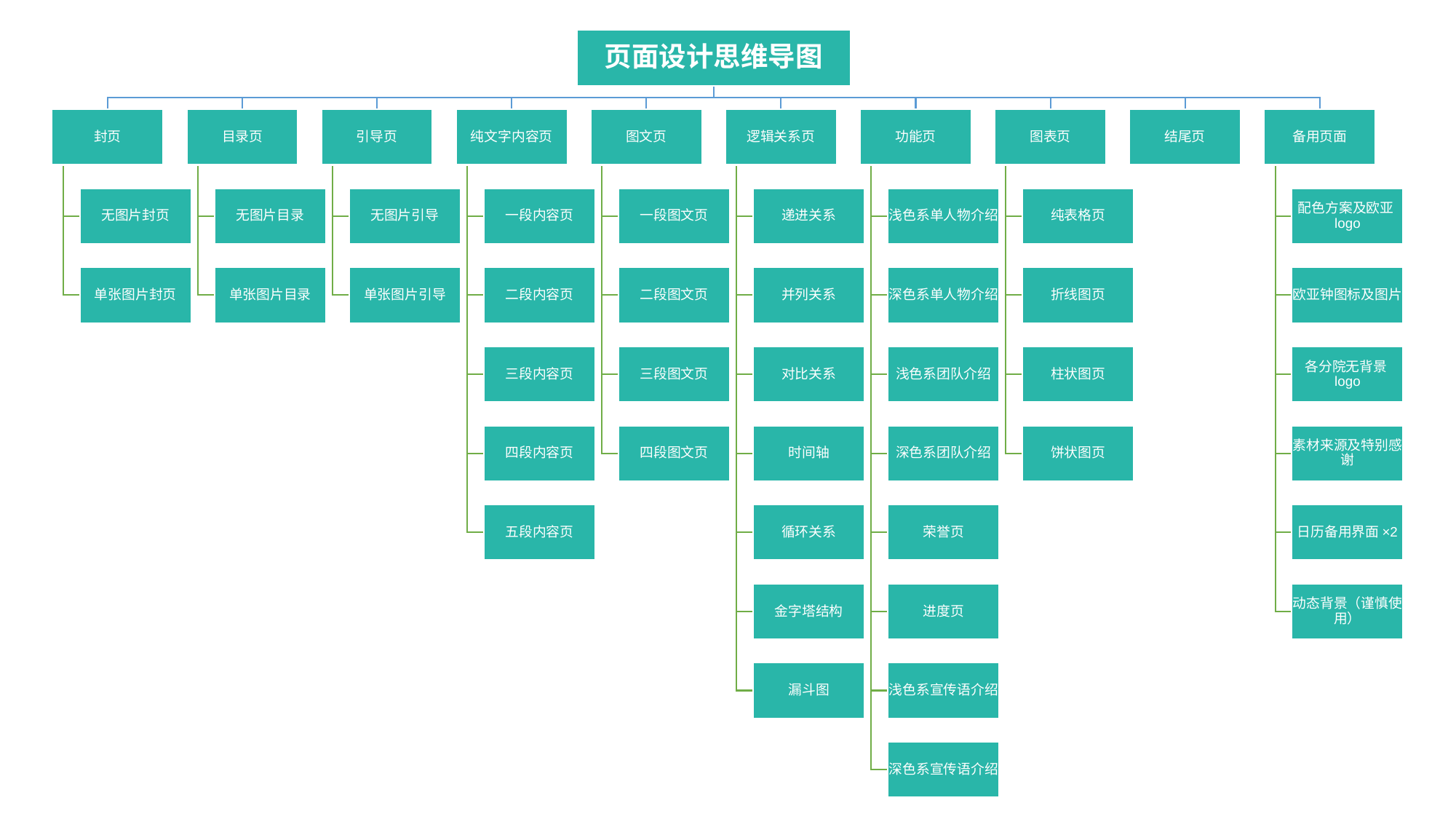

页面设计思维导图
封页
无图片封页
单张图片封页
目录页
无图片目录
单张图片目录
引导页
无图片引导
单张图片引导
纯文字内容页
一段内容页
二段内容页
三段内容页
四段内容页
五段内容页
图文页
一段图文页
二段图文页
三段图文页
四段图文页
逻辑关系页
递进关系
并列关系
对比关系
时间轴
循环关系
金字塔结构
漏斗图
功能页
浅色系单人物介绍
深色系单人物介绍
浅色系团队介绍
深色系团队介绍
荣誉页
进度页
浅色系宣传语介绍
深色系宣传语介绍
图表页
纯表格页
折线图页
柱状图页
饼状图页
结尾页
备用页面
配色方案及欧亚logo
欧亚钟图标及图片
各分院无背景logo
素材来源及特别感谢
日历备用界面×2
动态背景（谨慎使用）